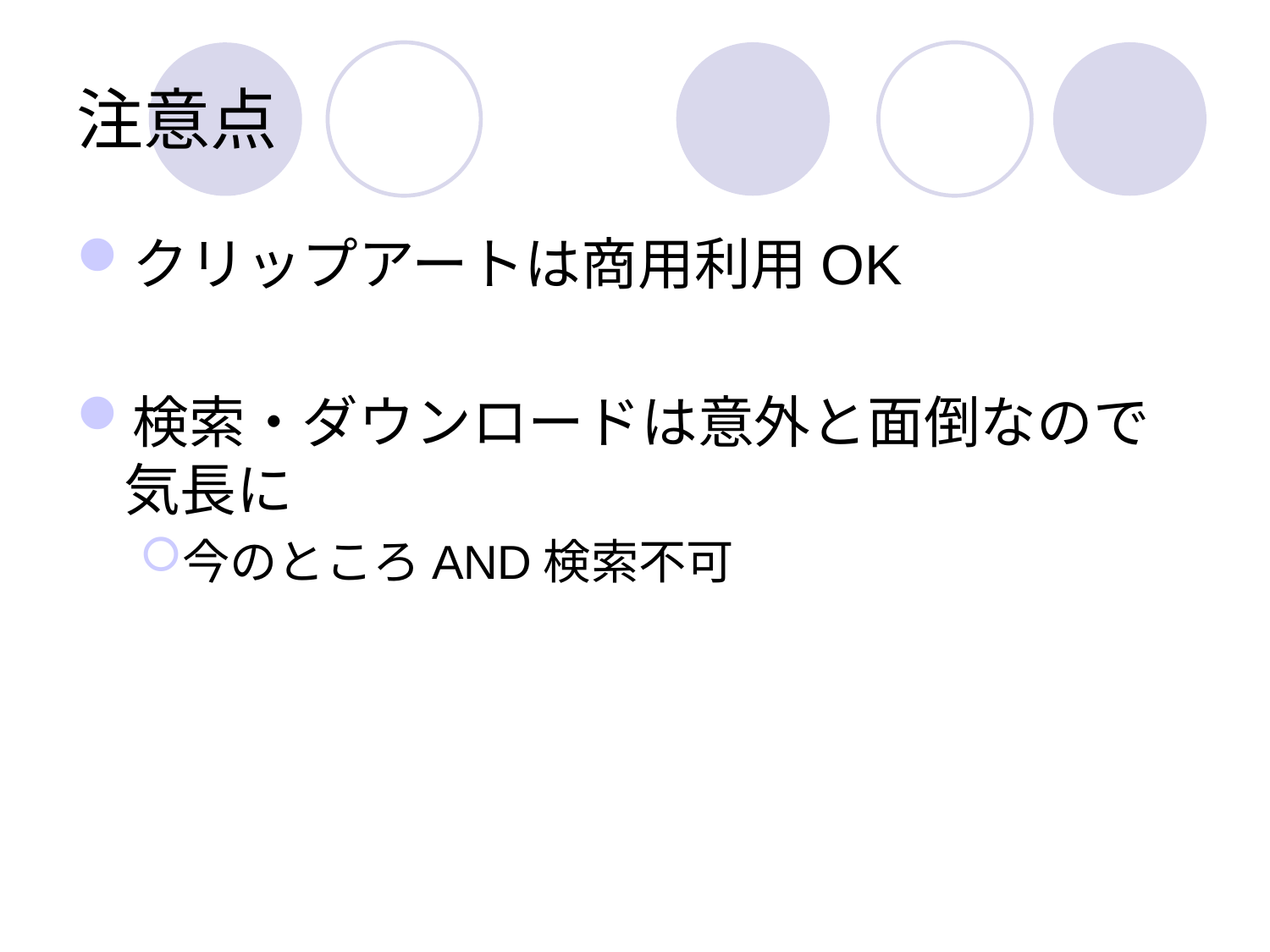

# 注意点
クリップアートは商用利用OK

検索・ダウンロードは意外と面倒なので気長に
今のところAND検索不可